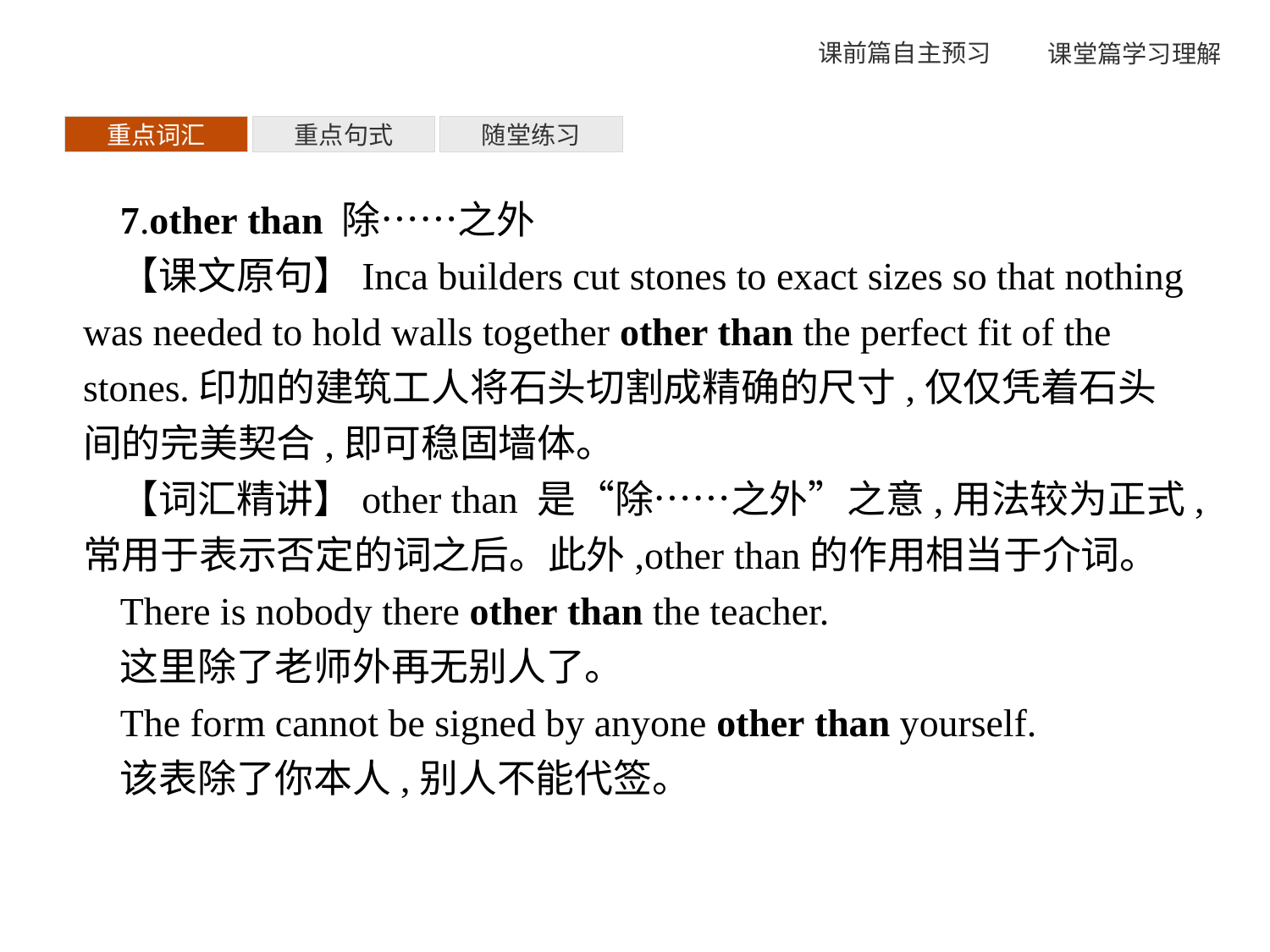

重点词汇
重点句式
随堂练习
7.other than 除……之外
【课文原句】Inca builders cut stones to exact sizes so that nothing was needed to hold walls together other than the perfect fit of the stones.印加的建筑工人将石头切割成精确的尺寸,仅仅凭着石头间的完美契合,即可稳固墙体。
【词汇精讲】other than 是“除……之外”之意,用法较为正式,常用于表示否定的词之后。此外,other than的作用相当于介词。
There is nobody there other than the teacher.
这里除了老师外再无别人了。
The form cannot be signed by anyone other than yourself.
该表除了你本人,别人不能代签。